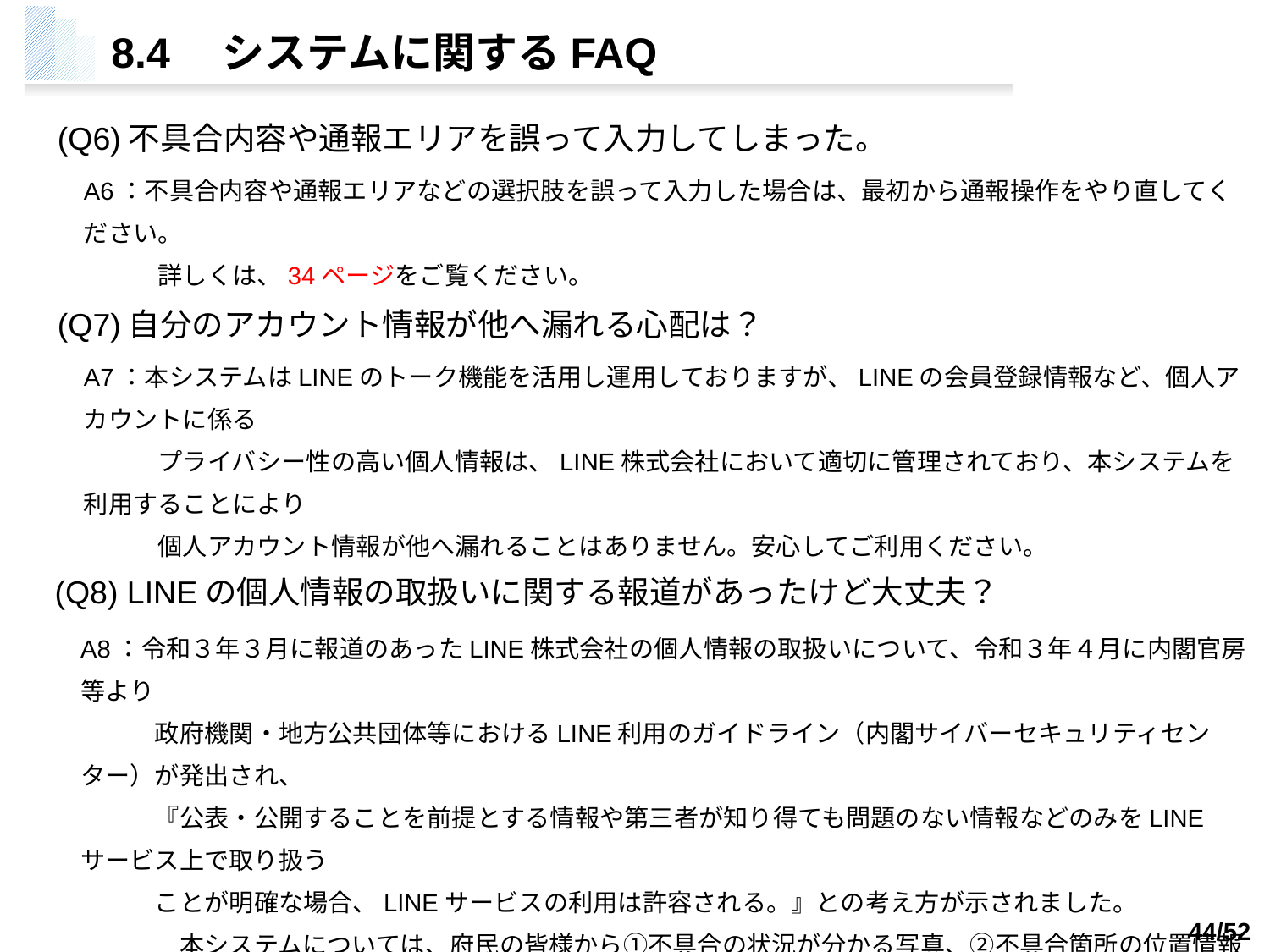

8.4　システムに関するFAQ
(Q6)不具合内容や通報エリアを誤って入力してしまった。
A6：不具合内容や通報エリアなどの選択肢を誤って入力した場合は、最初から通報操作をやり直してください。
　　　詳しくは、34ページをご覧ください。
(Q7)自分のアカウント情報が他へ漏れる心配は？
A7：本システムはLINEのトーク機能を活用し運用しておりますが、LINEの会員登録情報など、個人アカウントに係る
　　　プライバシー性の高い個人情報は、LINE株式会社において適切に管理されており、本システムを利用することにより
　　　個人アカウント情報が他へ漏れることはありません。安心してご利用ください。
(Q8) LINEの個人情報の取扱いに関する報道があったけど大丈夫？
A8：令和３年３月に報道のあったLINE株式会社の個人情報の取扱いについて、令和３年４月に内閣官房等より
　　　政府機関・地方公共団体等におけるLINE利用のガイドライン（内閣サイバーセキュリティセンター）が発出され、
　　　『公表・公開することを前提とする情報や第三者が知り得ても問題のない情報などのみをLINEサービス上で取り扱う
　　　ことが明確な場合、LINEサービスの利用は許容される。』との考え方が示されました。
　　　　本システムについては、府民の皆様から①不具合の状況が分かる写真、②不具合箇所の位置情報の２点を
　　　送信いただくものであり、利用者の住所、氏名等の個人情報の収集は行っていないことから、 LINEを利用して
　　　システムサービスを提供していくこととしております。